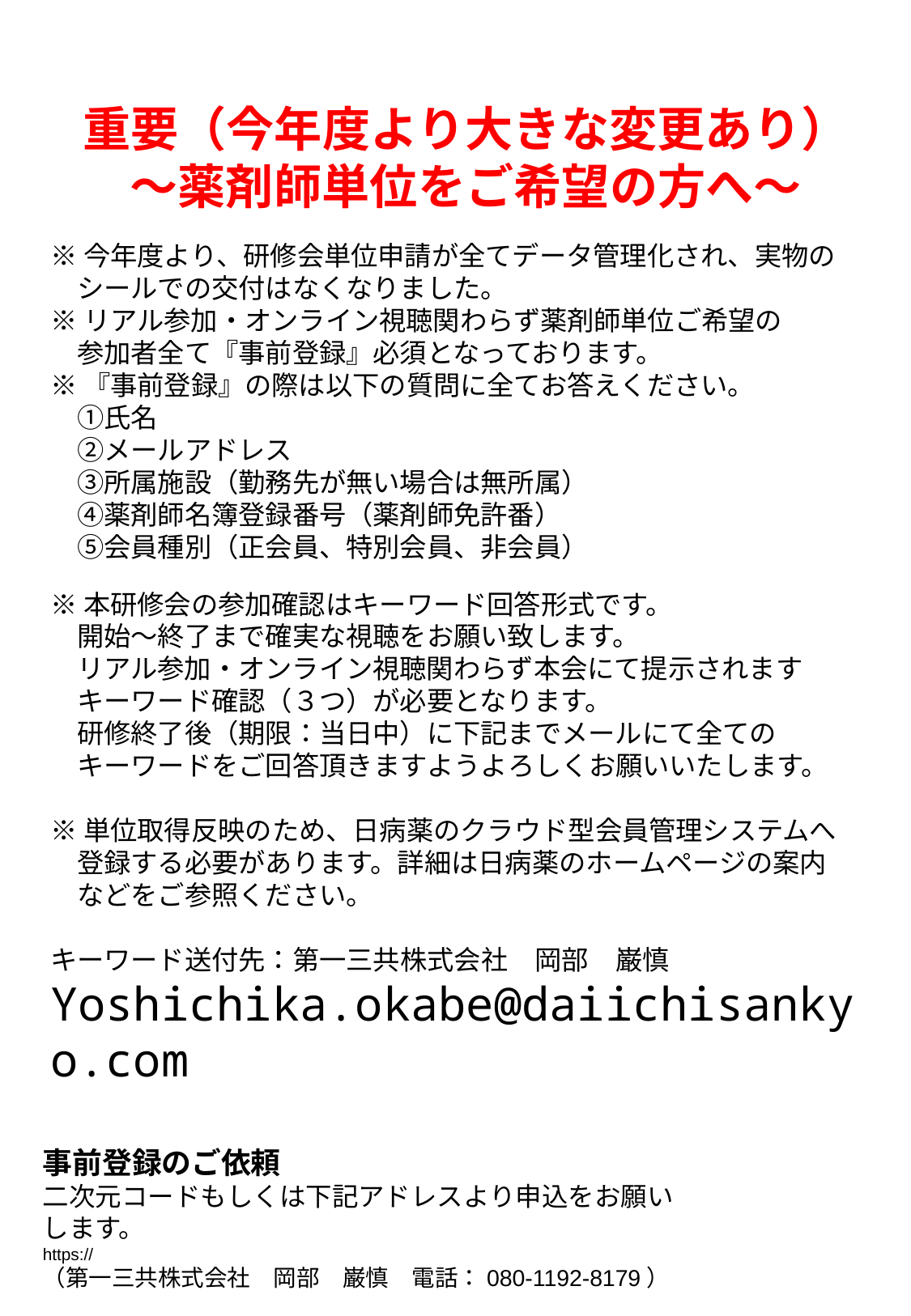

重要（今年度より大きな変更あり）
～薬剤師単位をご希望の方へ～

※今年度より、研修会単位申請が全てデータ管理化され、実物の
　シールでの交付はなくなりました。
※リアル参加・オンライン視聴関わらず薬剤師単位ご希望の
　参加者全て『事前登録』必須となっております。
※『事前登録』の際は以下の質問に全てお答えください。
　①氏名
　②メールアドレス
　③所属施設（勤務先が無い場合は無所属）
　④薬剤師名簿登録番号（薬剤師免許番）
　⑤会員種別（正会員、特別会員、非会員）

※本研修会の参加確認はキーワード回答形式です。
　開始～終了まで確実な視聴をお願い致します。
　リアル参加・オンライン視聴関わらず本会にて提示されます
　キーワード確認（３つ）が必要となります。
　研修終了後（期限：当日中）に下記までメールにて全ての
　キーワードをご回答頂きますようよろしくお願いいたします。

※単位取得反映のため、日病薬のクラウド型会員管理システムへ
　登録する必要があります。詳細は日病薬のホームページの案内
　などをご参照ください。

キーワード送付先：第一三共株式会社　岡部　巌慎
Yoshichika.okabe@daiichisankyo.com

事前登録のご依頼
二次元コードもしくは下記アドレスより申込をお願いします。
https://
（第一三共株式会社　岡部　巌慎　電話：080-1192-8179）